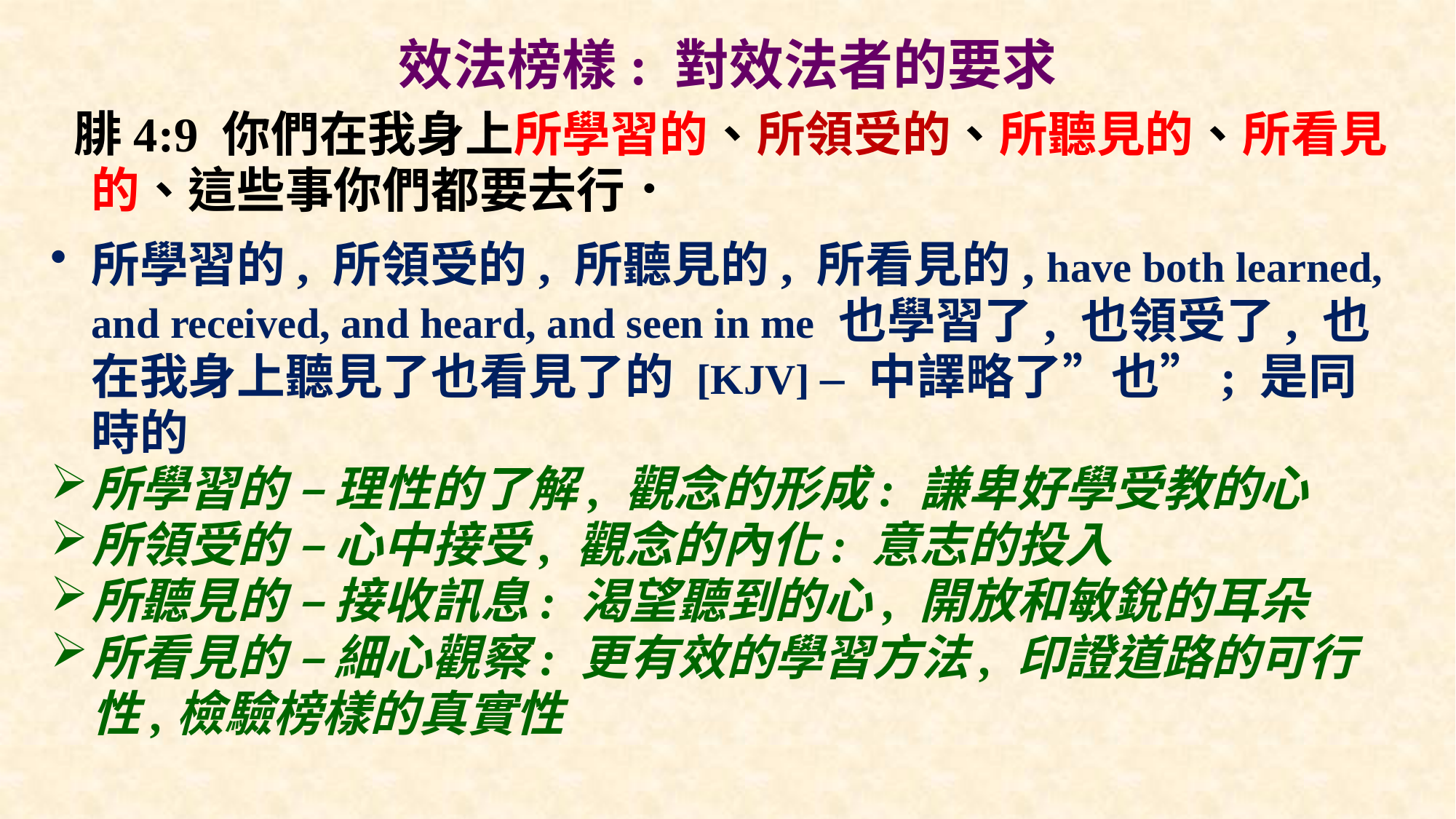

# 效法榜樣: 對效法者的要求
 腓4:9 你們在我身上所學習的、所領受的、所聽見的、所看見的、這些事你們都要去行．
所學習的, 所領受的, 所聽見的, 所看見的, have both learned, and received, and heard, and seen in me 也學習了, 也領受了, 也在我身上聽見了也看見了的 [KJV] – 中譯略了”也”; 是同時的
所學習的 – 理性的了解, 觀念的形成: 謙卑好學受教的心
所領受的 – 心中接受, 觀念的內化: 意志的投入
所聽見的 – 接收訊息: 渴望聽到的心, 開放和敏銳的耳朵
所看見的 – 細心觀察: 更有效的學習方法, 印證道路的可行性,檢驗榜樣的真實性